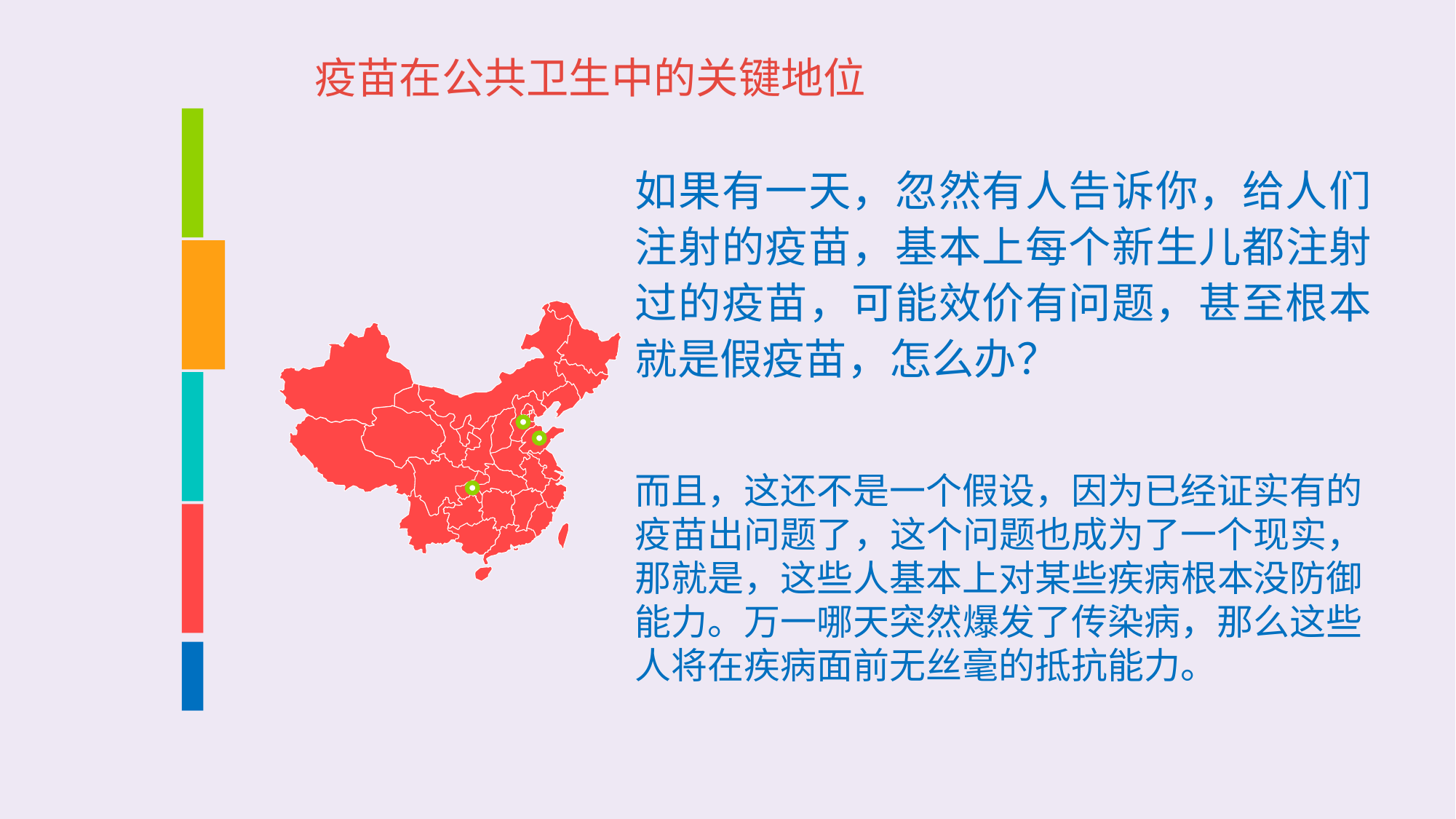

疫苗在公共卫生中的关键地位

如果有一天，忽然有人告诉你，给人们注射的疫苗，基本上每个新生儿都注射过的疫苗，可能效价有问题，甚至根本就是假疫苗，怎么办？

而且，这还不是一个假设，因为已经证实有的疫苗出问题了，这个问题也成为了一个现实，那就是，这些人基本上对某些疾病根本没防御能力。万一哪天突然爆发了传染病，那么这些人将在疾病面前无丝毫的抵抗能力。